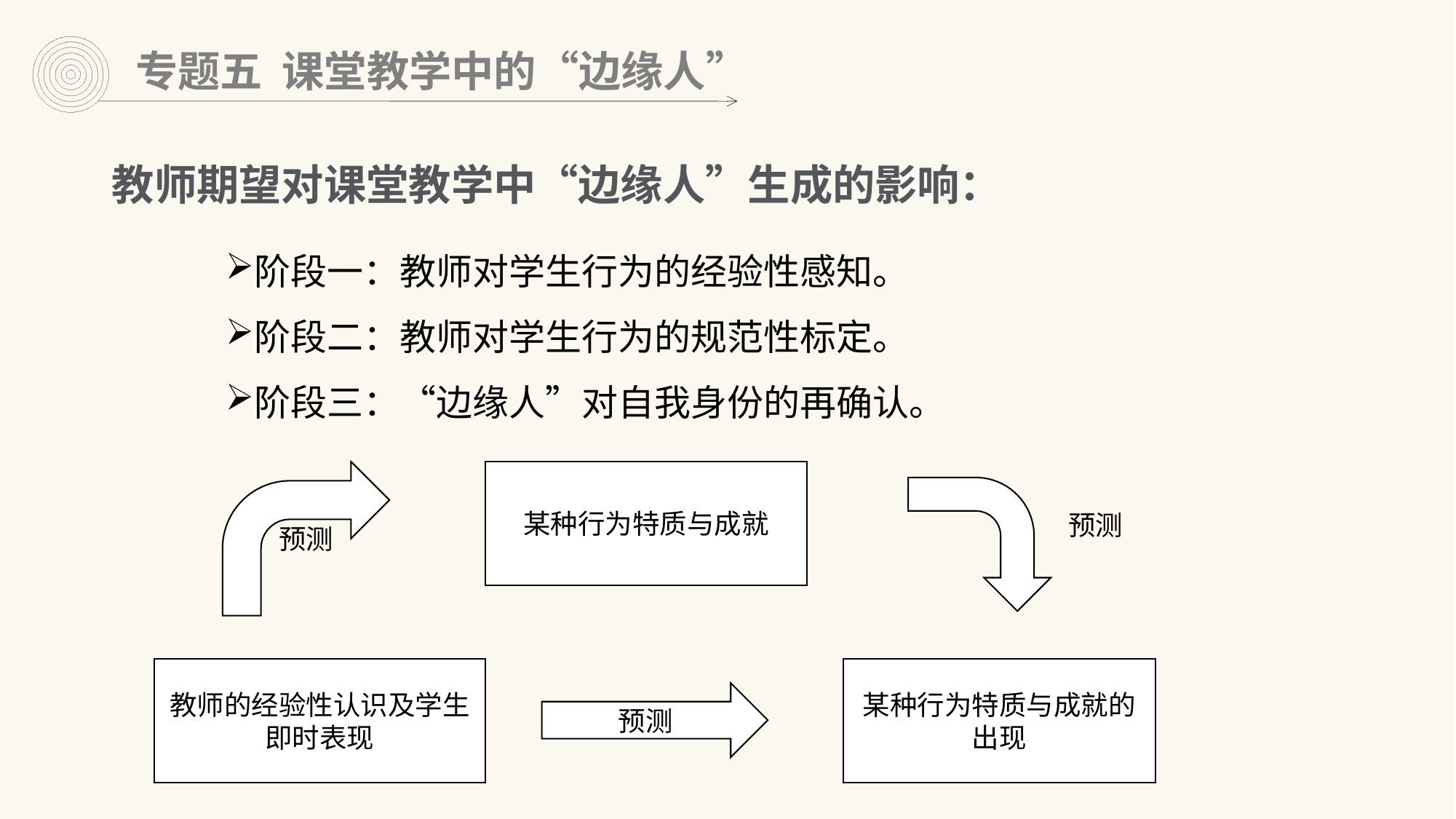

专题五  课堂教学中的“边缘人”
教师期望对课堂教学中“边缘人”生成的影响：
阶段一：教师对学生行为的经验性感知。
阶段二：教师对学生行为的规范性标定。
阶段三：“边缘人”对自我身份的再确认。
预测
某种行为特质与成就

预测
教师的经验性认识及学生即时表现
某种行为特质与成就的出现
预测